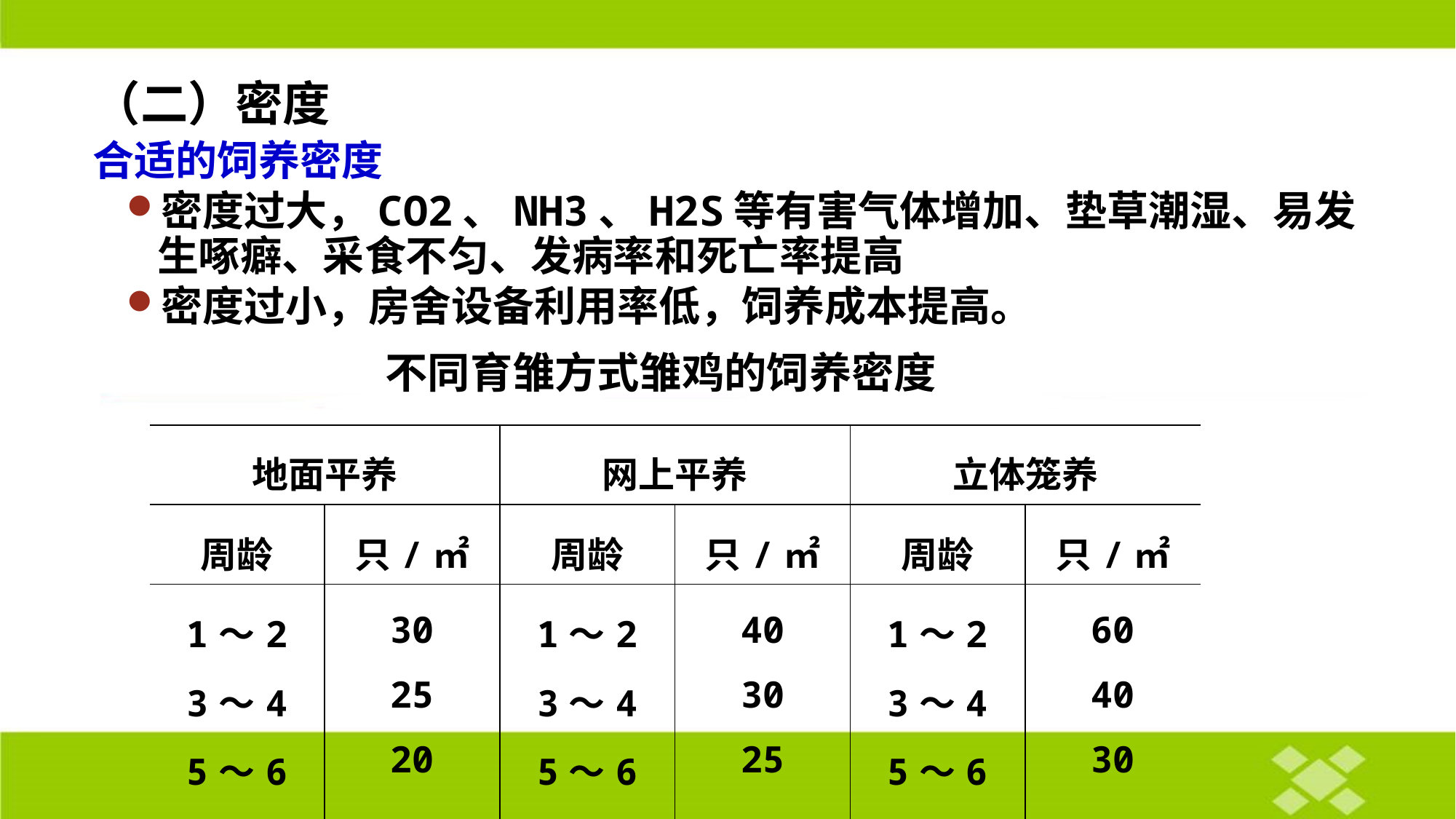

（二）密度
合适的饲养密度
密度过大，CO2、NH3、H2S等有害气体增加、垫草潮湿、易发生啄癖、采食不匀、发病率和死亡率提高
密度过小，房舍设备利用率低，饲养成本提高。

不同育雏方式雏鸡的饲养密度
| 地面平养 |  | 网上平养 |  | 立体笼养 |  |
| --- | --- | --- | --- | --- | --- |
| 周龄 | 只/㎡ | 周龄 | 只/㎡ | 周龄 | 只/㎡ |
| 1～2 3～4 5～6 | 30 25 20 | 1～2 3～4 5～6 | 40 30 25 | 1～2 3～4 5～6 | 60 40 30 |